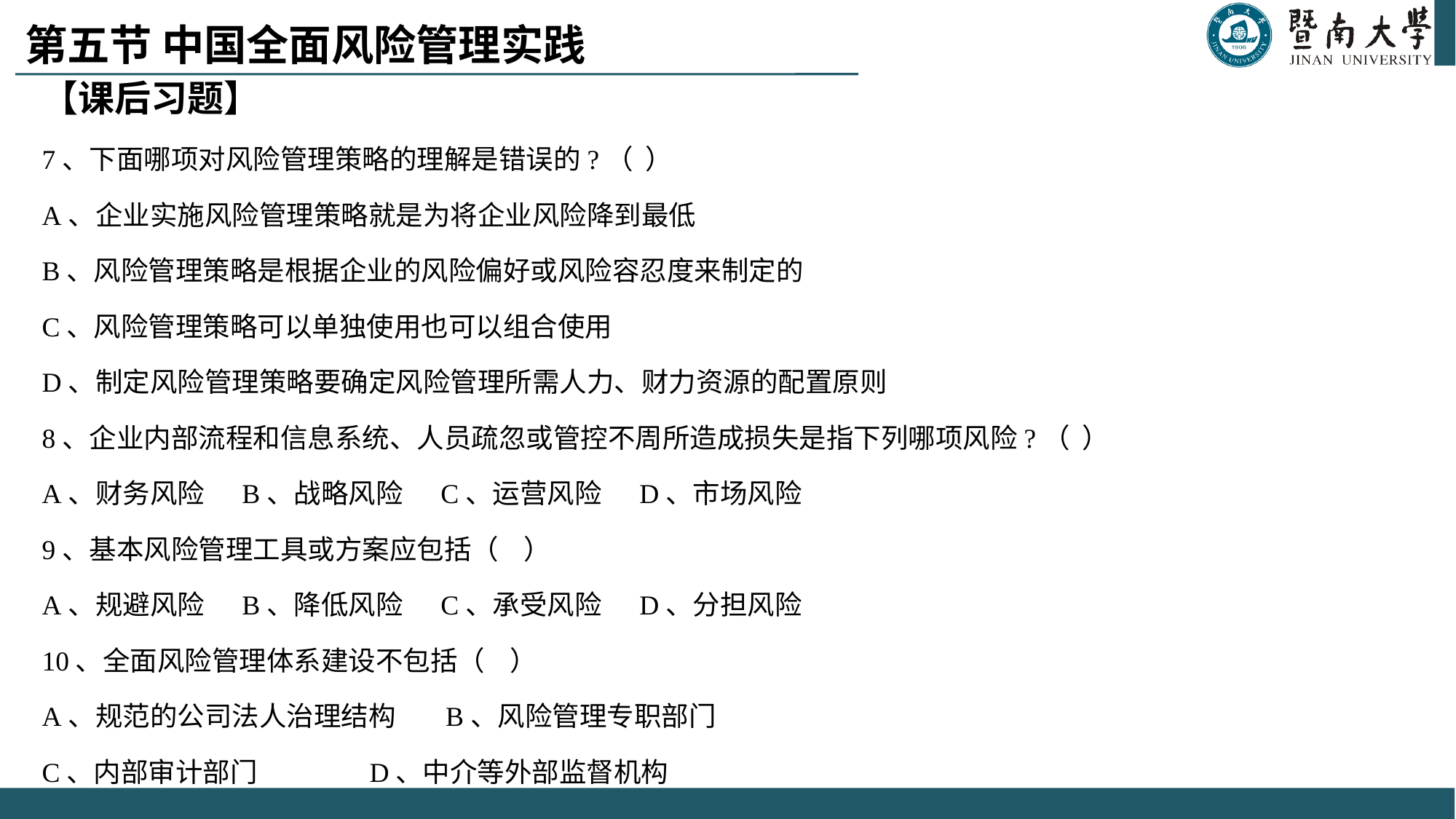

# 第五节 中国全面风险管理实践
【课后习题】
7、下面哪项对风险管理策略的理解是错误的?（  ）
A、企业实施风险管理策略就是为将企业风险降到最低
B、风险管理策略是根据企业的风险偏好或风险容忍度来制定的
C、风险管理策略可以单独使用也可以组合使用
D、制定风险管理策略要确定风险管理所需人力、财力资源的配置原则
8、企业内部流程和信息系统、人员疏忽或管控不周所造成损失是指下列哪项风险?（  ）
A、财务风险     B、战略风险     C、运营风险     D、市场风险
9、基本风险管理工具或方案应包括（    ）
A、规避风险     B、降低风险     C、承受风险     D、分担风险
10、全面风险管理体系建设不包括（    ）
A、规范的公司法人治理结构       B、风险管理专职部门
C、内部审计部门                 D、中介等外部监督机构